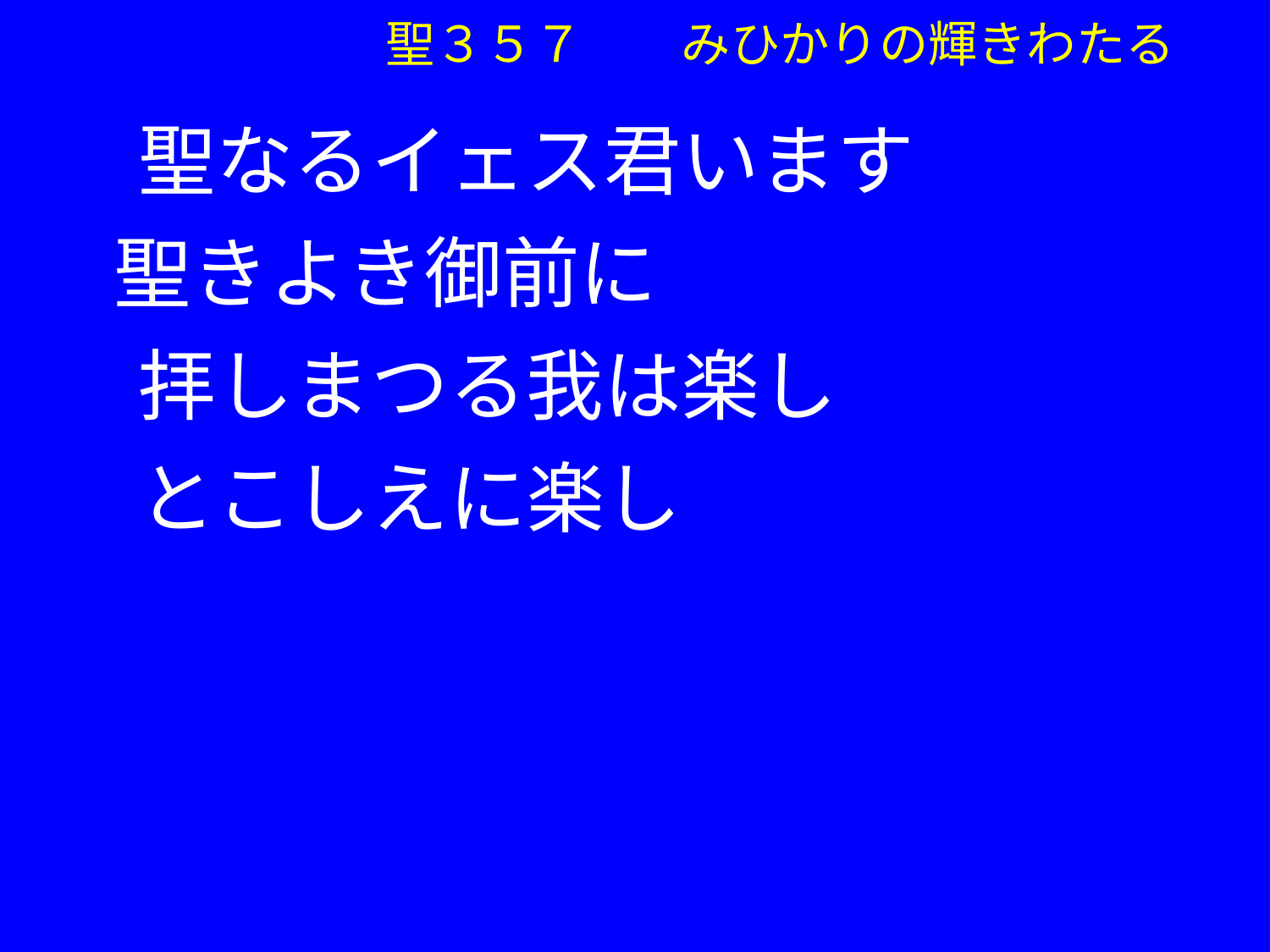

聖なるイェス君います
   聖きよき御前に
　 拝しまつる我は楽し
　 とこしえに楽し

聖３５７　　みひかりの輝きわたる